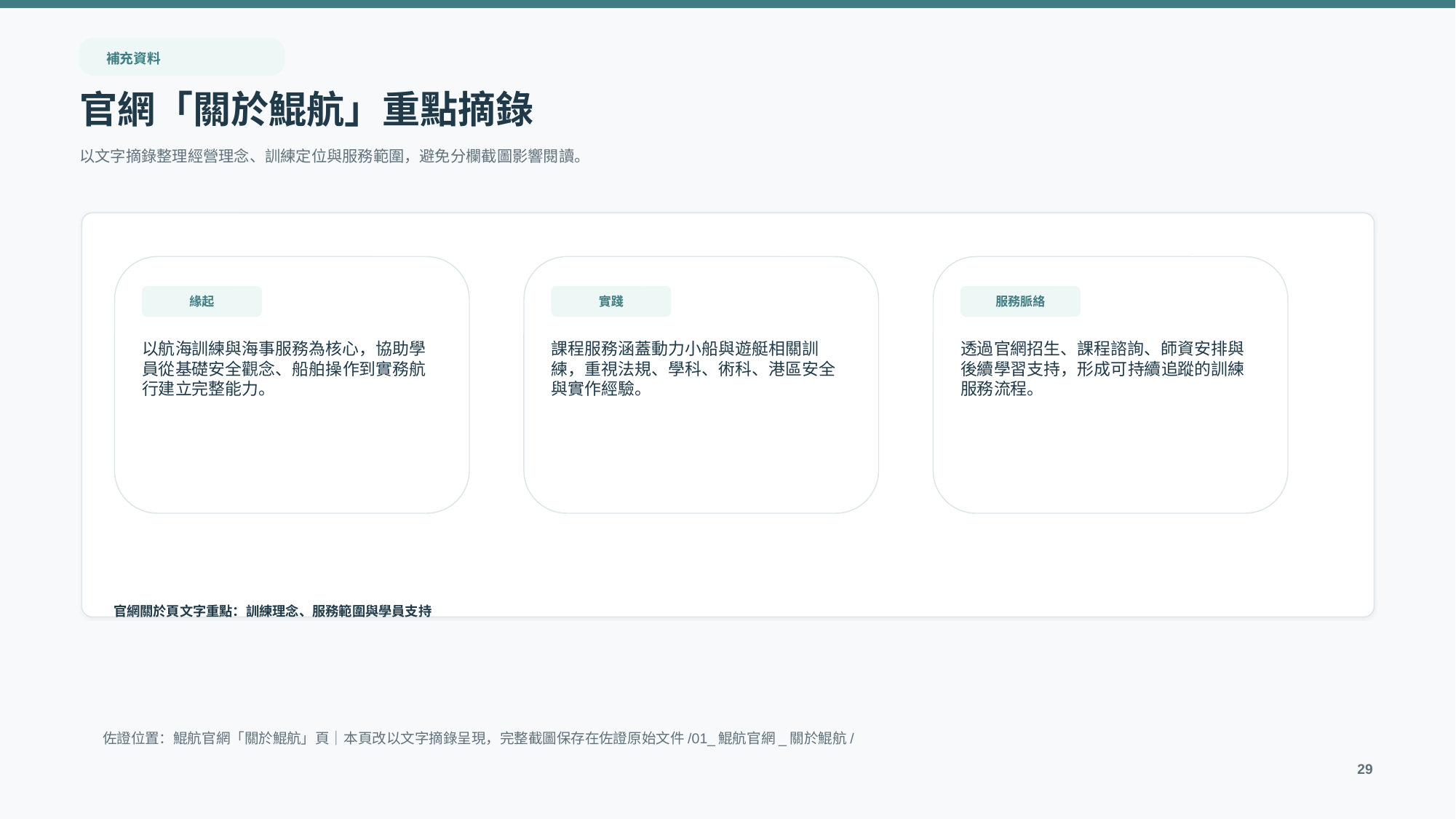

補充資料
官網「關於鯤航」重點摘錄
以文字摘錄整理經營理念、訓練定位與服務範圍，避免分欄截圖影響閱讀。

緣起
實踐
服務脈絡
以航海訓練與海事服務為核心，協助學員從基礎安全觀念、船舶操作到實務航行建立完整能力。
課程服務涵蓋動力小船與遊艇相關訓練，重視法規、學科、術科、港區安全與實作經驗。
透過官網招生、課程諮詢、師資安排與後續學習支持，形成可持續追蹤的訓練服務流程。
官網關於頁文字重點：訓練理念、服務範圍與學員支持
佐證位置：鯤航官網「關於鯤航」頁｜本頁改以文字摘錄呈現，完整截圖保存在佐證原始文件/01_鯤航官網_關於鯤航/
29